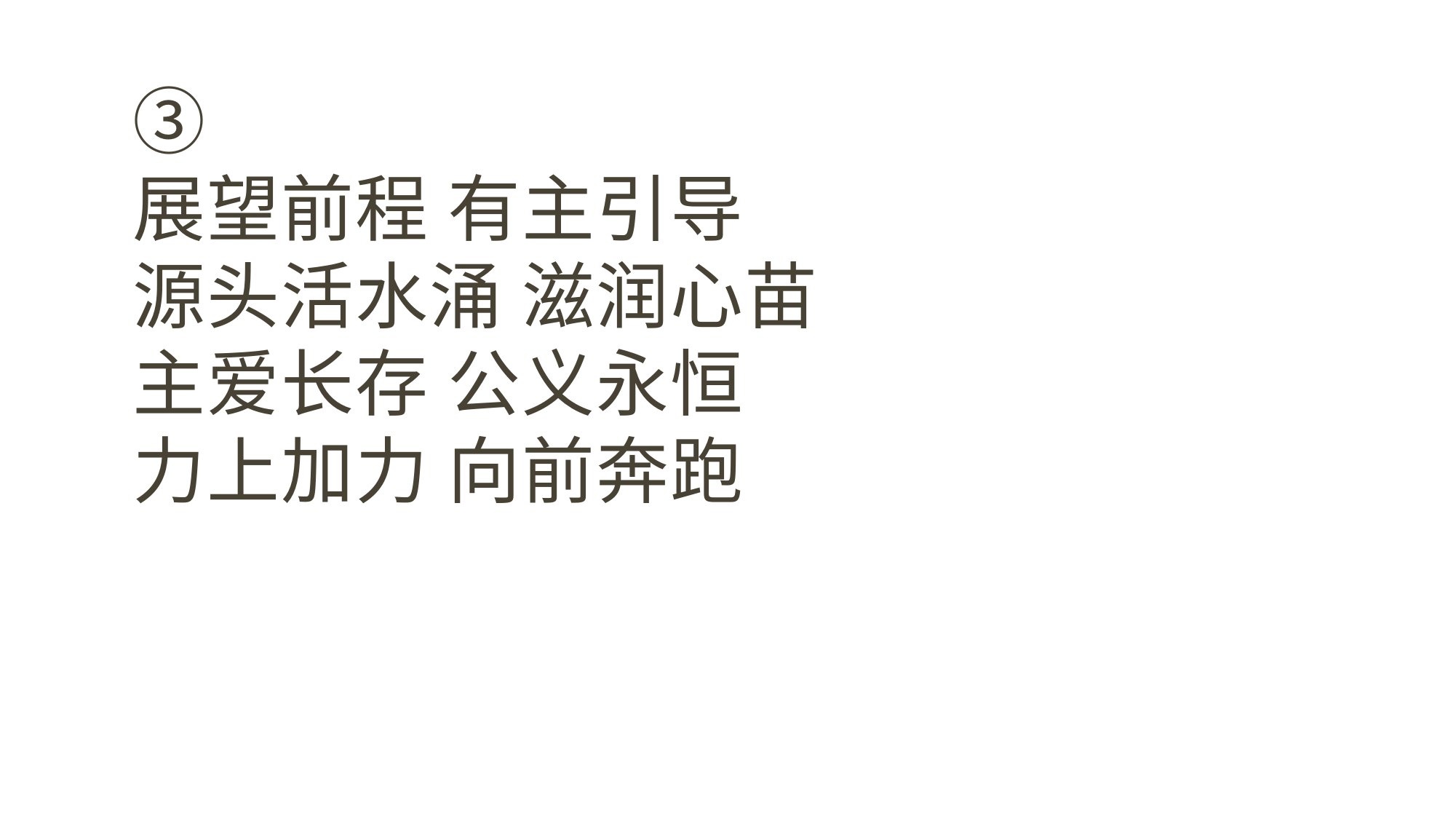

# ③ 展望前程 有主引导 源头活水涌 滋润心苗 主爱长存 公义永恒 力上加力 向前奔跑